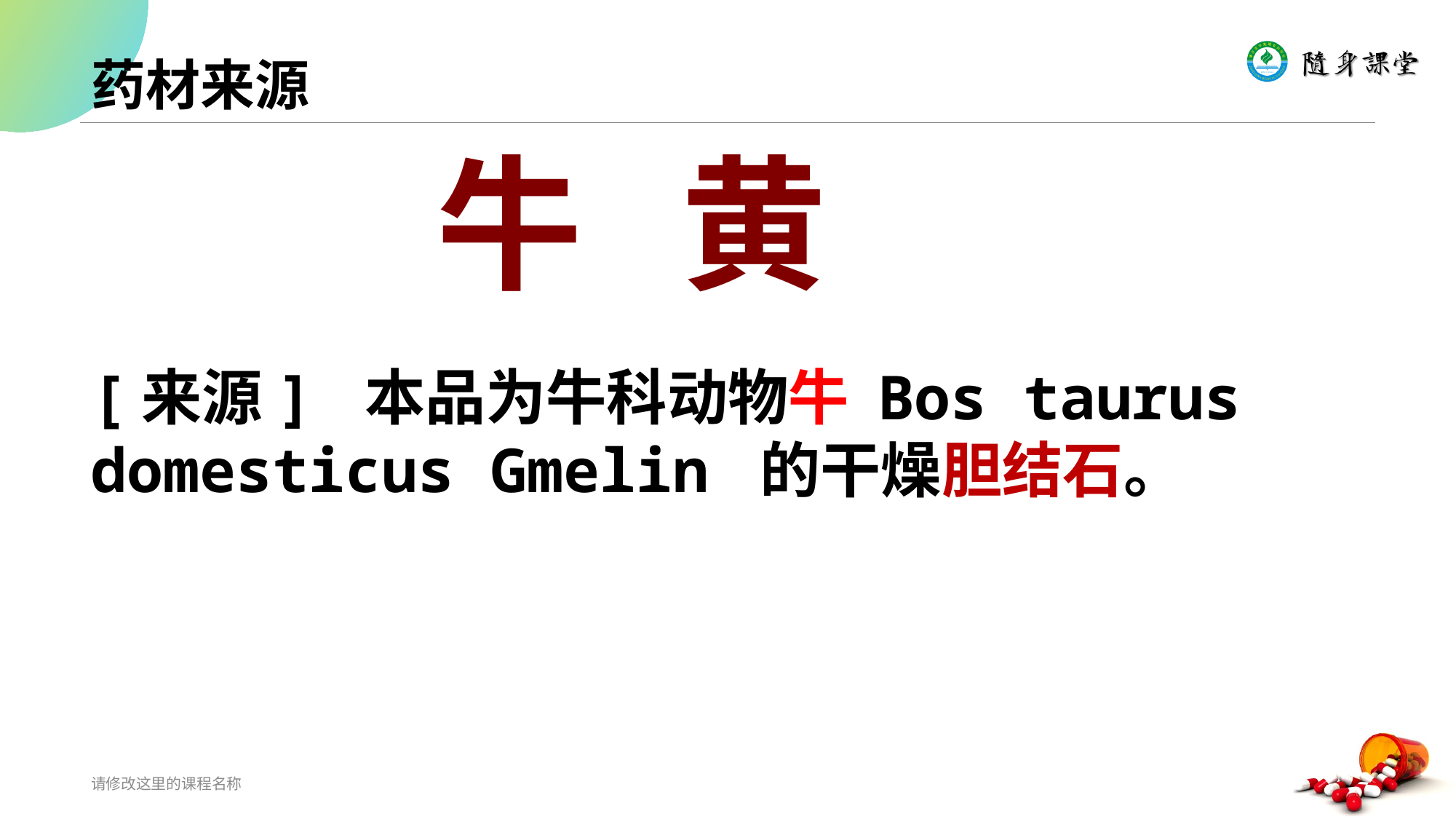

# 药材来源
牛   黄

[来源] 本品为牛科动物牛 Bos taurus domesticus Gmelin 的干燥胆结石。
请修改这里的课程名称
4